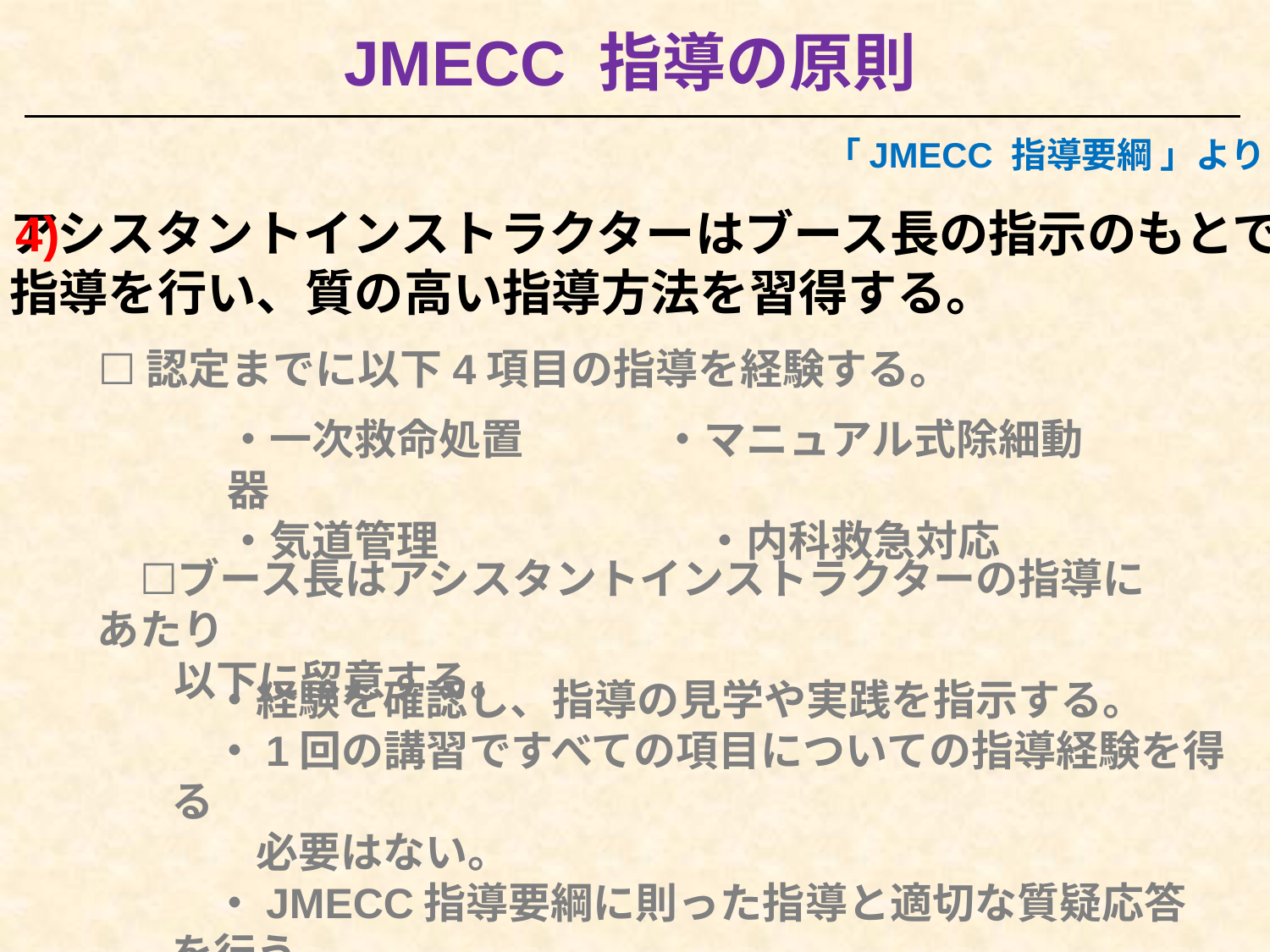

JMECC 指導の原則
「JMECC 指導要綱 」より
4)
アシスタントインストラクターはブース長の指示のもとで
指導を行い、質の高い指導方法を習得する。
☐認定までに以下4項目の指導を経験する。
・一次救命処置 　         ・マニュアル式除細動器
・気道管理 　　　　         ・内科救急対応
　☐ブース長はアシスタントインストラクターの指導にあたり
       以下に留意する。
　・経験を確認し、指導の見学や実践を指示する。
　・1回の講習ですべての項目についての指導経験を得る
　　必要はない。
　・JMECC指導要綱に則った指導と適切な質疑応答を行う。